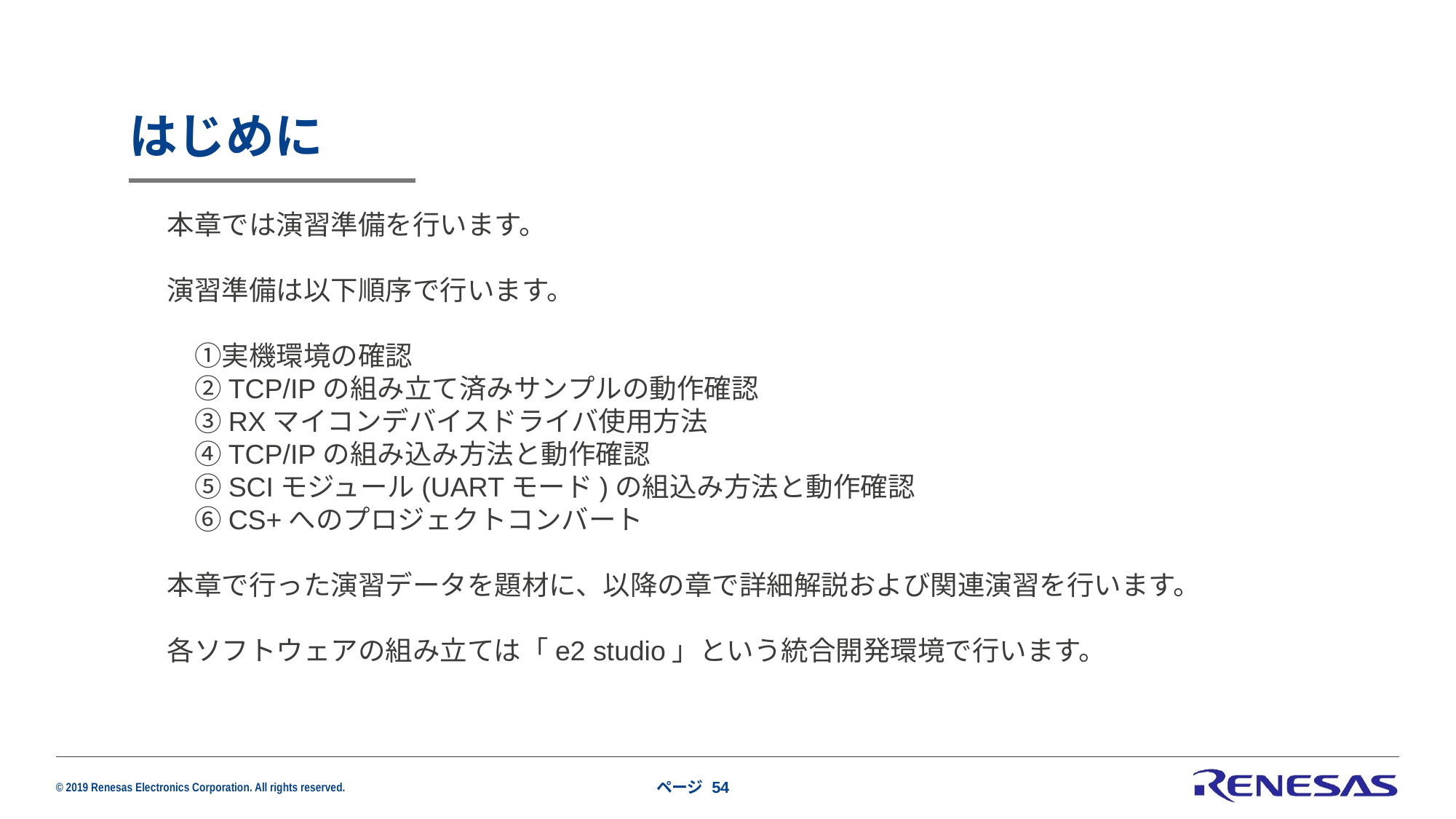

# はじめに
本章では演習準備を行います。

演習準備は以下順序で行います。

　①実機環境の確認
　②TCP/IPの組み立て済みサンプルの動作確認
　③RXマイコンデバイスドライバ使用方法
　④TCP/IPの組み込み方法と動作確認
　⑤SCIモジュール(UARTモード)の組込み方法と動作確認
　⑥CS+へのプロジェクトコンバート

本章で行った演習データを題材に、以降の章で詳細解説および関連演習を行います。

各ソフトウェアの組み立ては「e2 studio」という統合開発環境で行います。
ページ 54